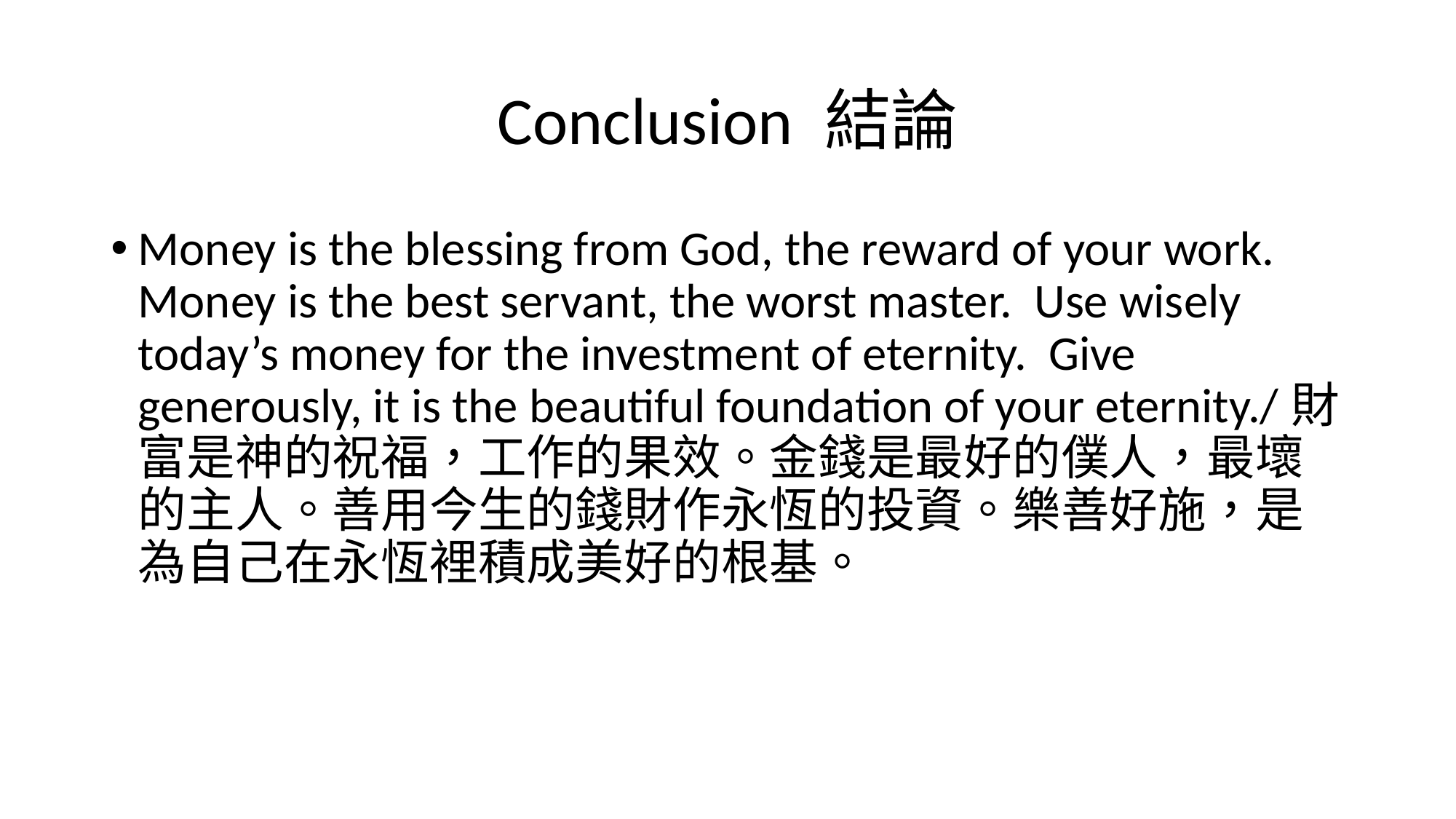

# Conclusion 結論
Money is the blessing from God, the reward of your work. Money is the best servant, the worst master.  Use wisely today’s money for the investment of eternity.  Give generously, it is the beautiful foundation of your eternity./財富是神的祝福，工作的果效。金錢是最好的僕人，最壞的主人。善用今生的錢財作永恆的投資。樂善好施，是為自己在永恆裡積成美好的根基。